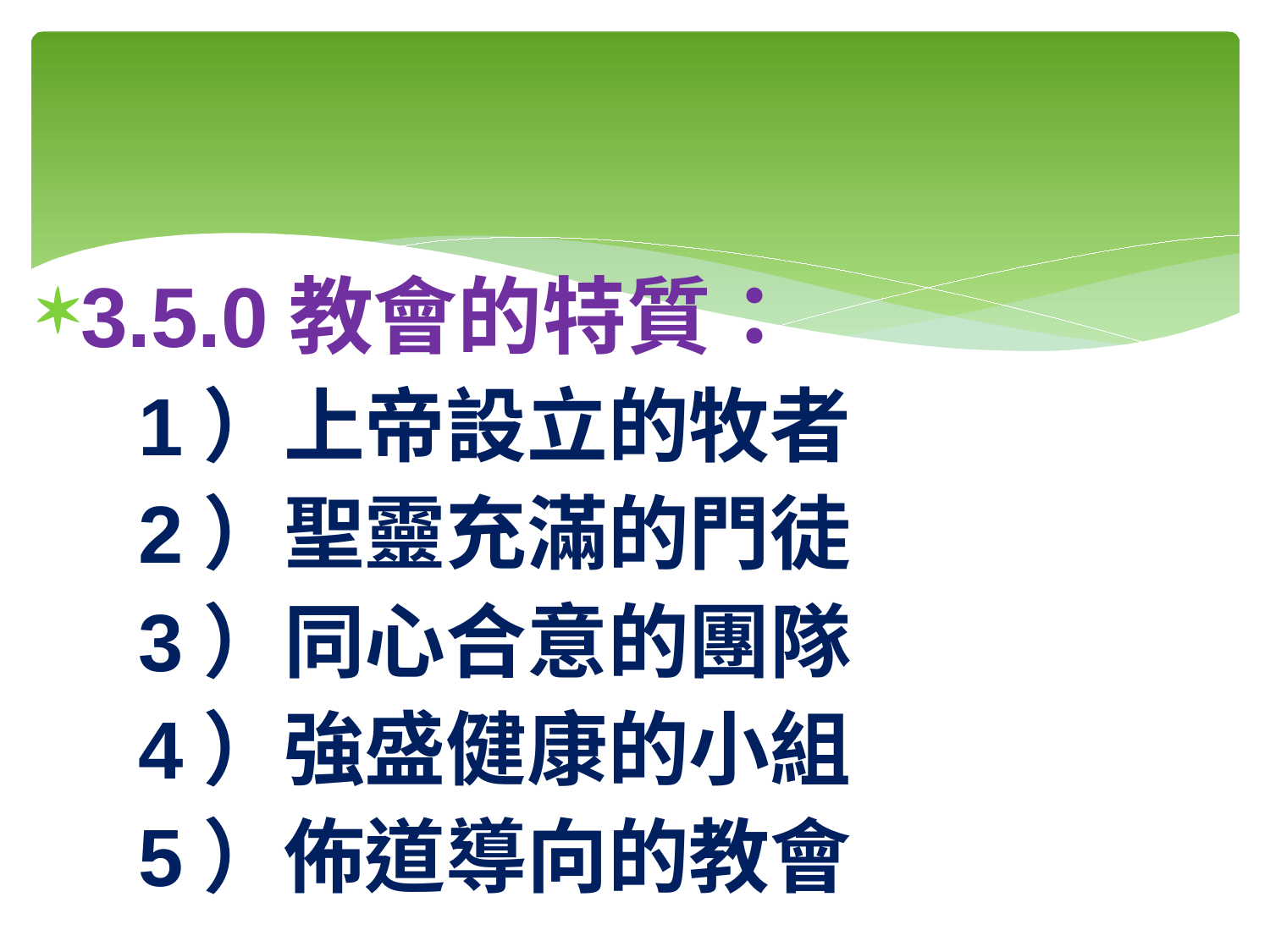

#
3.5.0教會的特質：
　1）上帝設立的牧者
　2）聖靈充滿的門徒
　3）同心合意的團隊
　4）強盛健康的小組
　5）佈道導向的教會